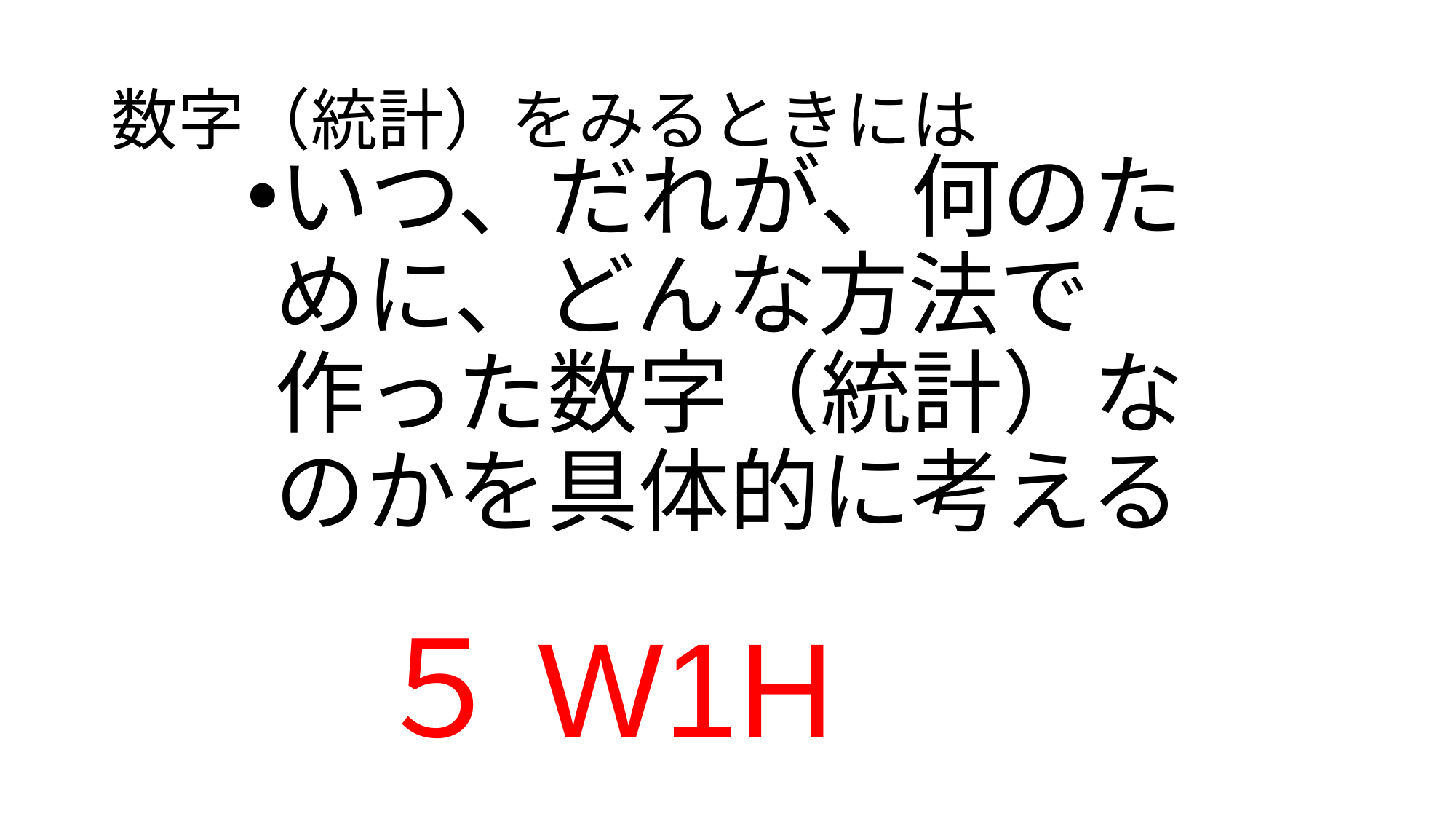

# 数字（統計）をみるときには
いつ、だれが、何のために、どんな方法で作った数字（統計）なのかを具体的に考える
５W1H